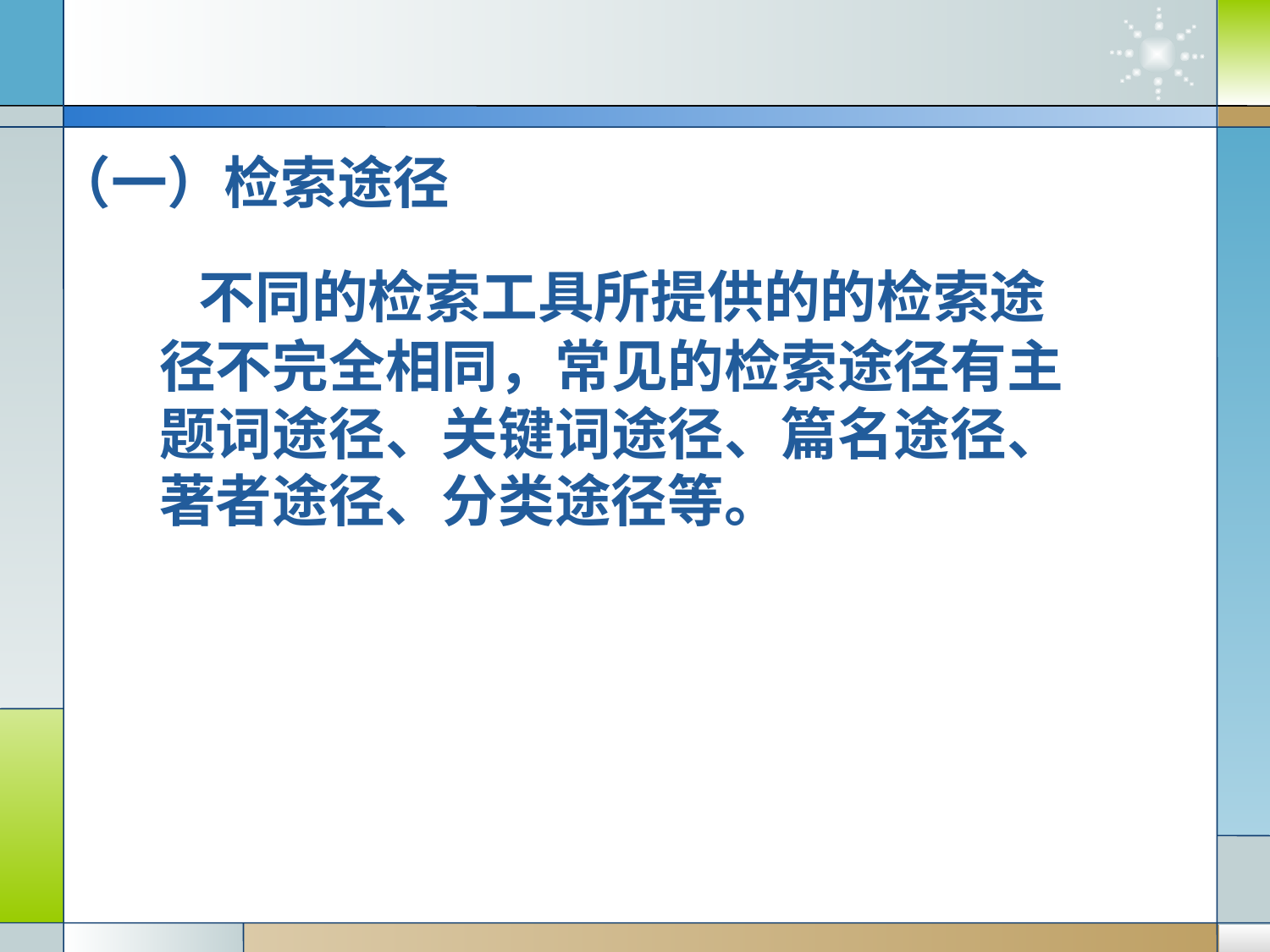

（一）检索途径
     不同的检索工具所提供的的检索途径不完全相同，常见的检索途径有主题词途径、关键词途径、篇名途径、著者途径、分类途径等。